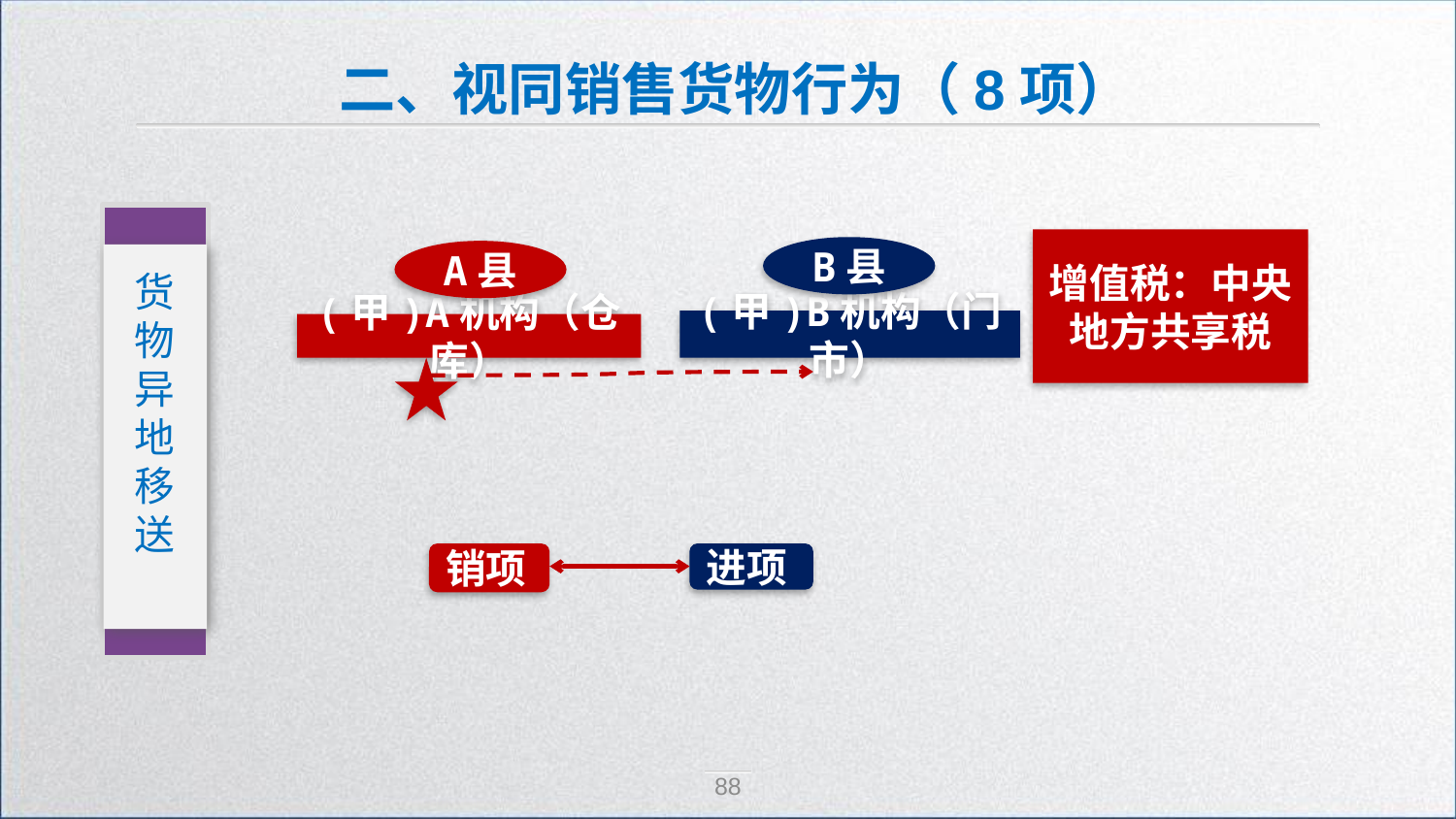

二、视同销售货物行为（8项）

货物异地移送
增值税：中央地方共享税
B县
A县
(甲)B机构（门市）
(甲)A机构（仓库）

销项
进项
88